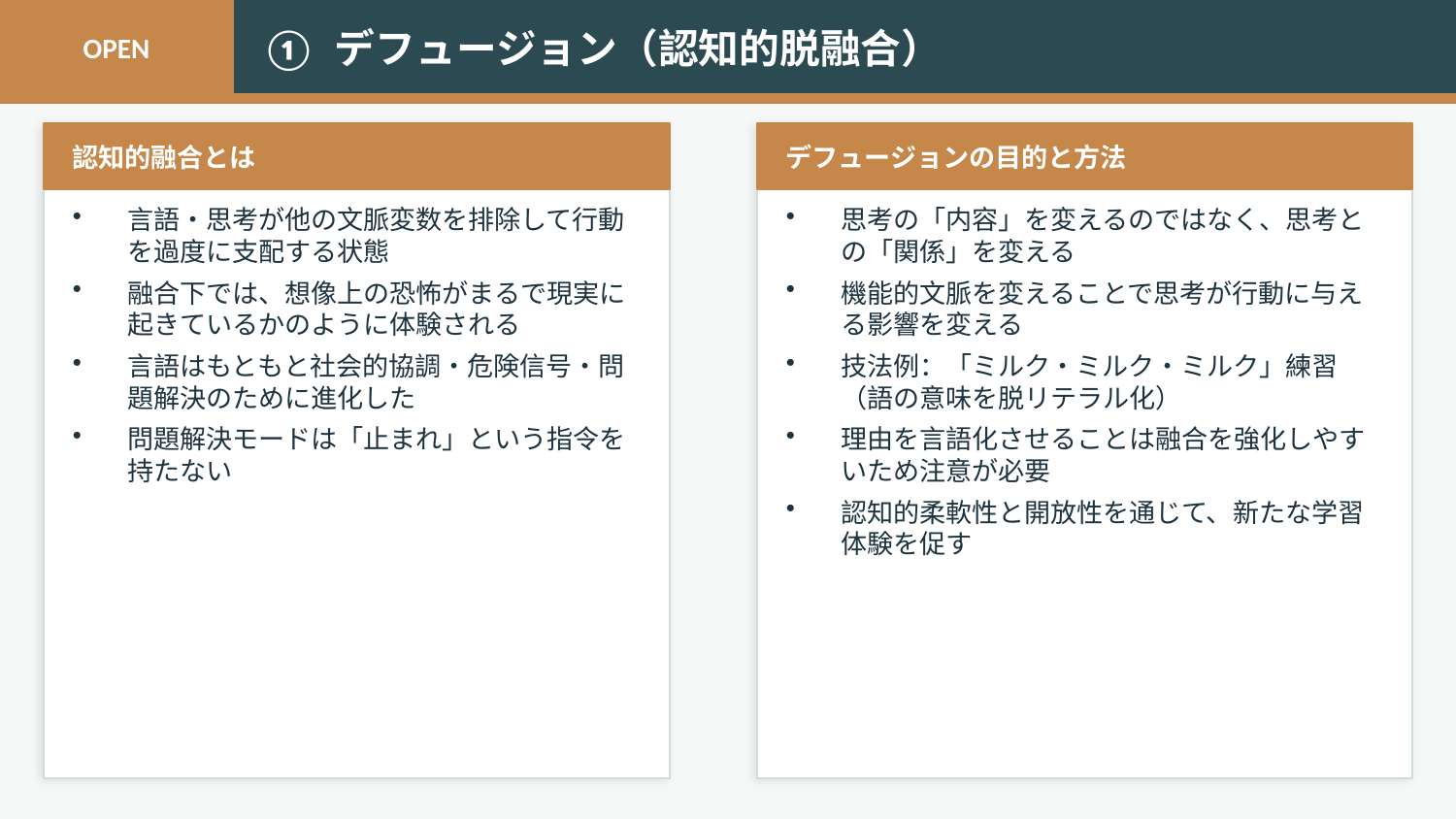

OPEN
① デフュージョン（認知的脱融合）

認知的融合とは

デフュージョンの目的と方法
言語・思考が他の文脈変数を排除して行動を過度に支配する状態
融合下では、想像上の恐怖がまるで現実に起きているかのように体験される
言語はもともと社会的協調・危険信号・問題解決のために進化した
問題解決モードは「止まれ」という指令を持たない
思考の「内容」を変えるのではなく、思考との「関係」を変える
機能的文脈を変えることで思考が行動に与える影響を変える
技法例：「ミルク・ミルク・ミルク」練習（語の意味を脱リテラル化）
理由を言語化させることは融合を強化しやすいため注意が必要
認知的柔軟性と開放性を通じて、新たな学習体験を促す